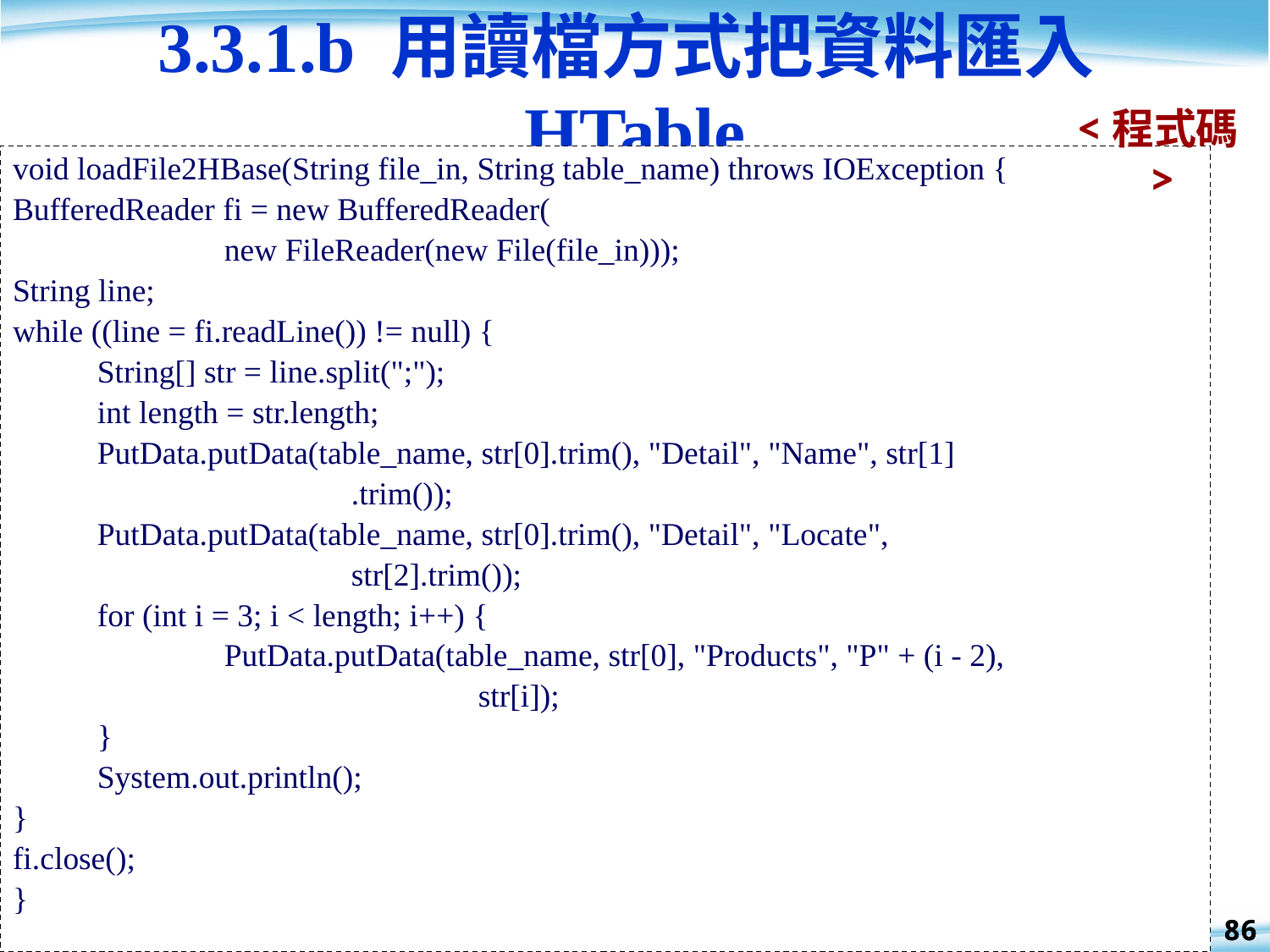

3.3.1.b 用讀檔方式把資料匯入HTable
<程式碼>
void loadFile2HBase(String file_in, String table_name) throws IOException {
BufferedReader fi = new BufferedReader(
		new FileReader(new File(file_in)));
String line;
while ((line = fi.readLine()) != null) {
	String[] str = line.split(";");
	int length = str.length;
	PutData.putData(table_name, str[0].trim(), "Detail", "Name", str[1]
			.trim());
	PutData.putData(table_name, str[0].trim(), "Detail", "Locate",
			str[2].trim());
	for (int i = 3; i < length; i++) {
		PutData.putData(table_name, str[0], "Products", "P" + (i - 2),
				str[i]);
	}
	System.out.println();
}
fi.close();
}
86
86